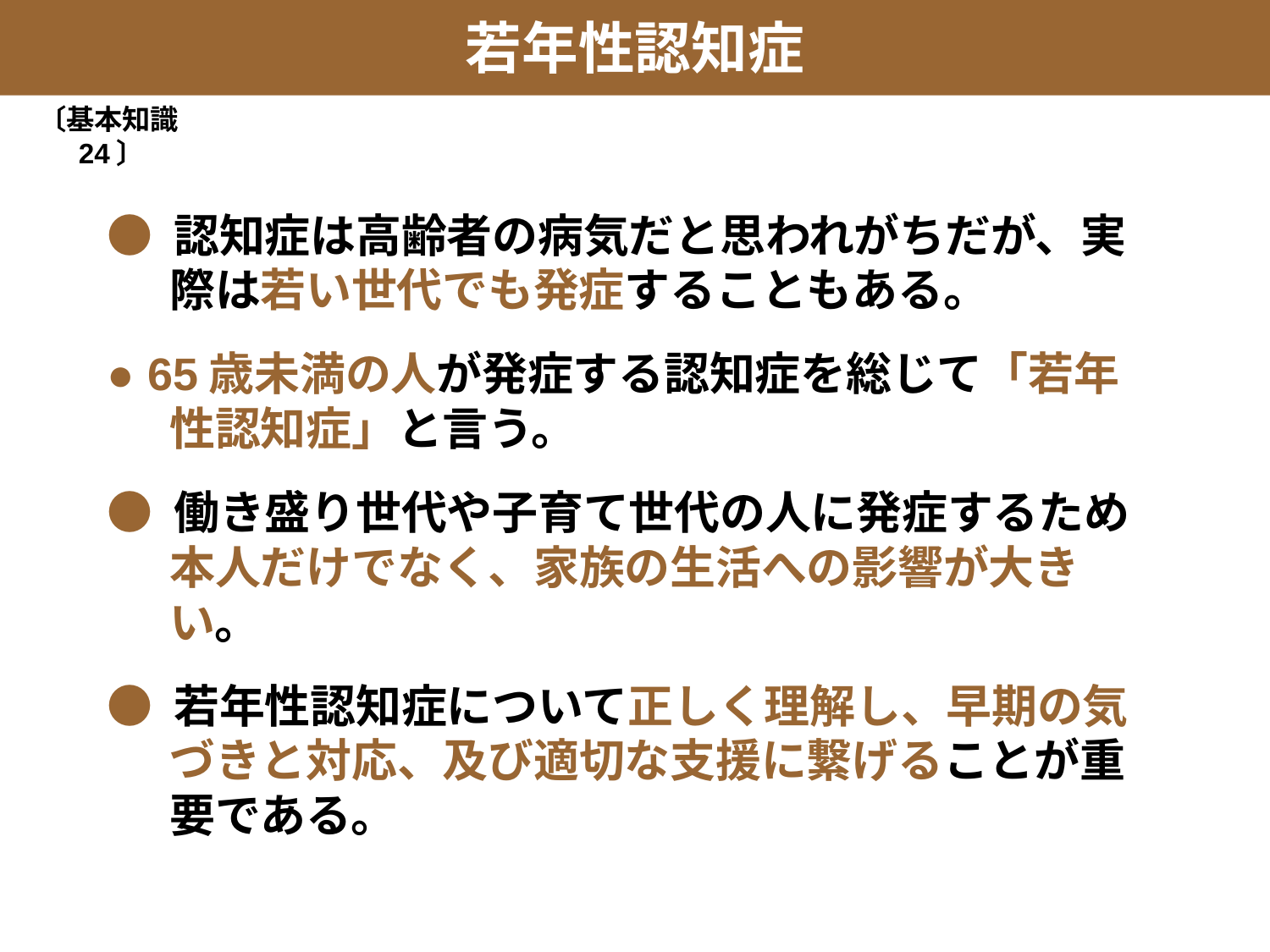

# 若年性認知症
〔基本知識24〕
● 認知症は高齢者の病気だと思われがちだが、実際は若い世代でも発症することもある。
● 65歳未満の人が発症する認知症を総じて「若年性認知症」と言う。
● 働き盛り世代や子育て世代の人に発症するため本人だけでなく、家族の生活への影響が大きい。
● 若年性認知症について正しく理解し、早期の気づきと対応、及び適切な支援に繋げることが重要である。